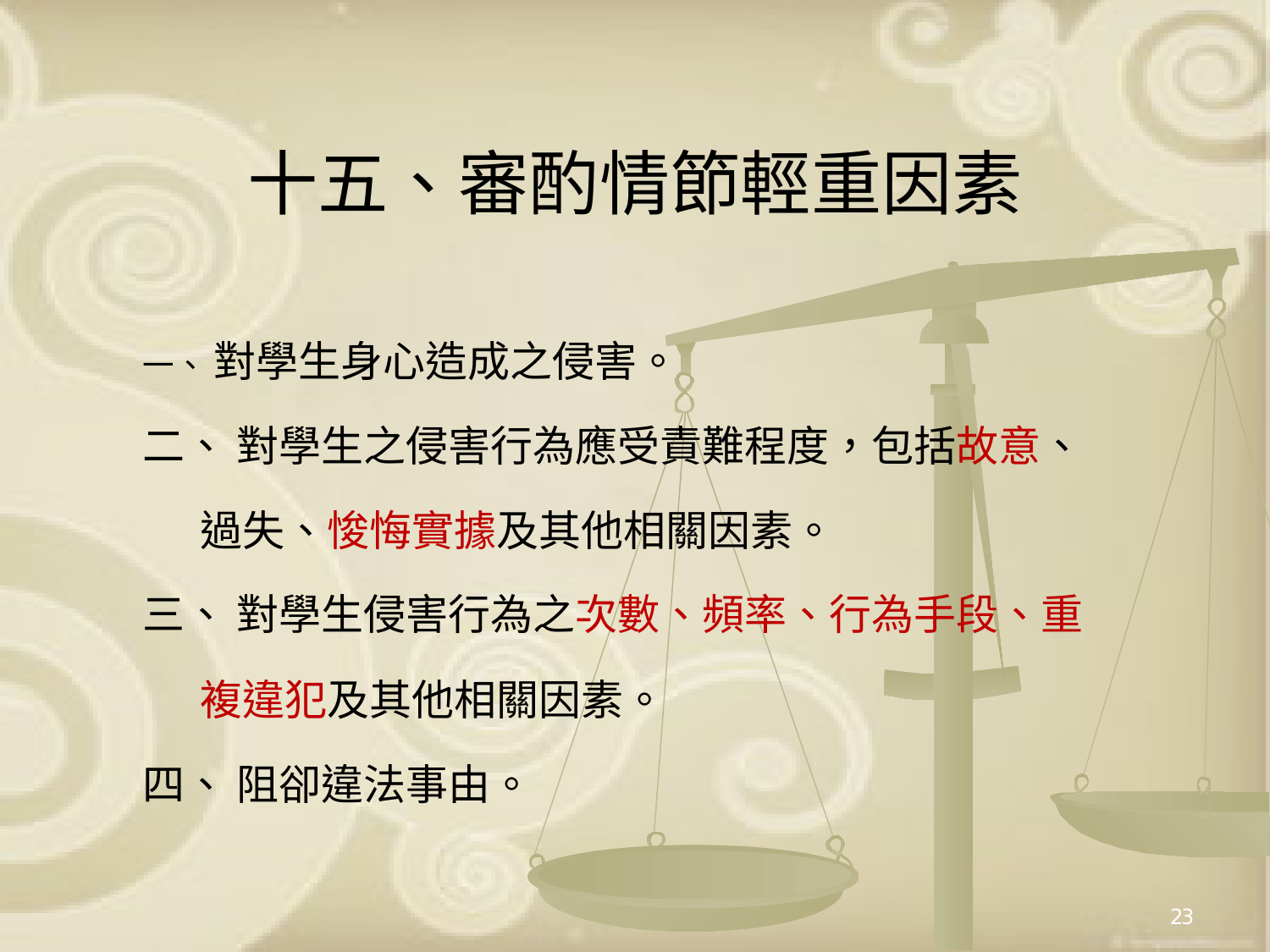

# 十五、審酌情節輕重因素

一、 對學生身心造成之侵害。
二、 對學生之侵害行為應受責難程度，包括故意、
     過失、悛悔實據及其他相關因素。
三、 對學生侵害行為之次數、頻率、行為手段、重
     複違犯及其他相關因素。
四、 阻卻違法事由。

23